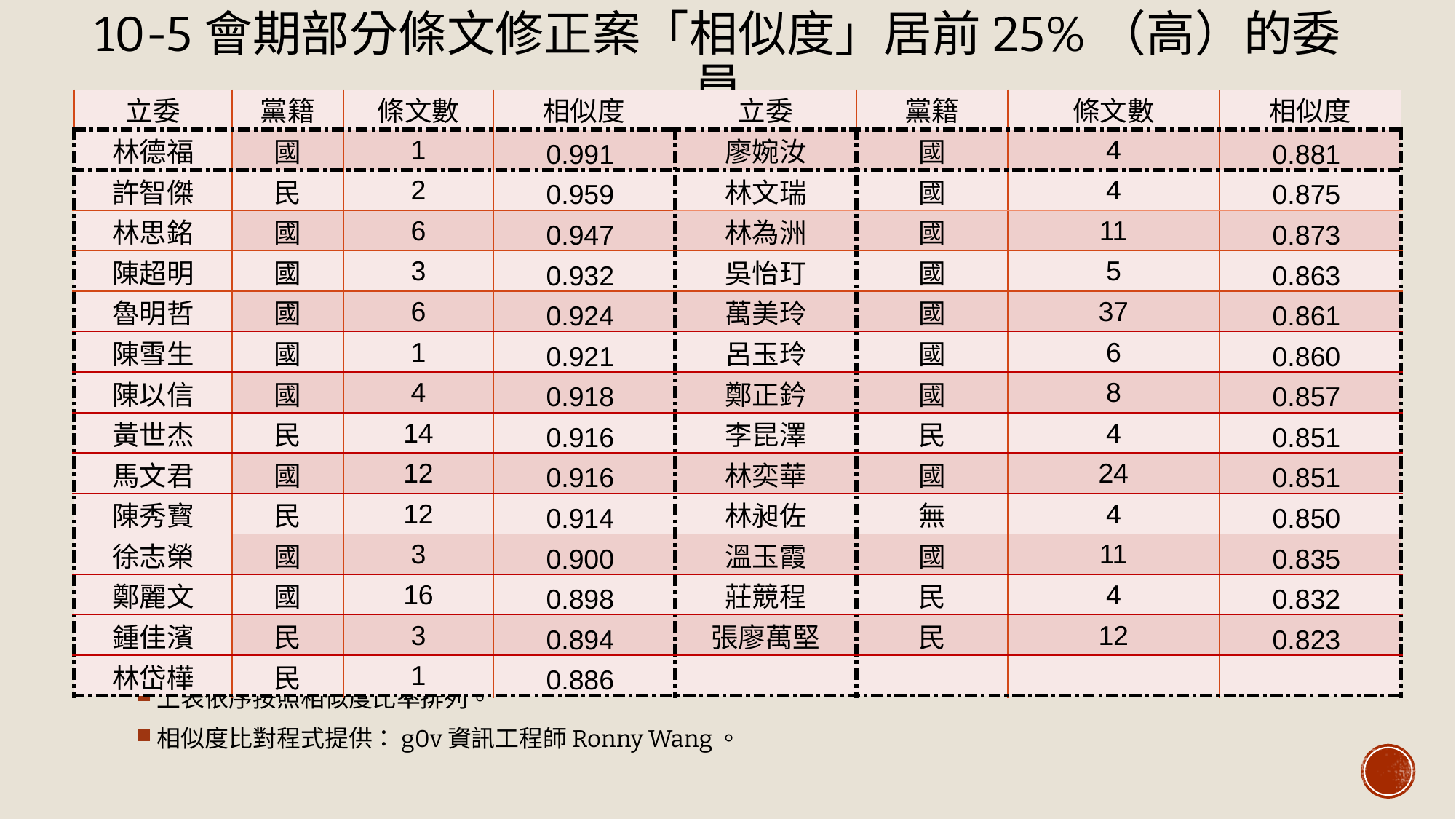

# 10-5會期部分條文修正案「相似度」居前25%（高）的委員
| 立委 | 黨籍 | 條文數 | 相似度 | 立委 | 黨籍 | 條文數 | 相似度 |
| --- | --- | --- | --- | --- | --- | --- | --- |
| 林德福 | 國 | 1 | 0.991 | 廖婉汝 | 國 | 4 | 0.881 |
| 許智傑 | 民 | 2 | 0.959 | 林文瑞 | 國 | 4 | 0.875 |
| 林思銘 | 國 | 6 | 0.947 | 林為洲 | 國 | 11 | 0.873 |
| 陳超明 | 國 | 3 | 0.932 | 吳怡玎 | 國 | 5 | 0.863 |
| 魯明哲 | 國 | 6 | 0.924 | 萬美玲 | 國 | 37 | 0.861 |
| 陳雪生 | 國 | 1 | 0.921 | 呂玉玲 | 國 | 6 | 0.860 |
| 陳以信 | 國 | 4 | 0.918 | 鄭正鈐 | 國 | 8 | 0.857 |
| 黃世杰 | 民 | 14 | 0.916 | 李昆澤 | 民 | 4 | 0.851 |
| 馬文君 | 國 | 12 | 0.916 | 林奕華 | 國 | 24 | 0.851 |
| 陳秀寳 | 民 | 12 | 0.914 | 林昶佐 | 無 | 4 | 0.850 |
| 徐志榮 | 國 | 3 | 0.900 | 溫玉霞 | 國 | 11 | 0.835 |
| 鄭麗文 | 國 | 16 | 0.898 | 莊競程 | 民 | 4 | 0.832 |
| 鍾佳濱 | 民 | 3 | 0.894 | 張廖萬堅 | 民 | 12 | 0.823 |
| 林岱樺 | 民 | 1 | 0.886 |  |  |  |  |
上表依序按照相似度比率排列。
相似度比對程式提供：g0v資訊工程師Ronny Wang。